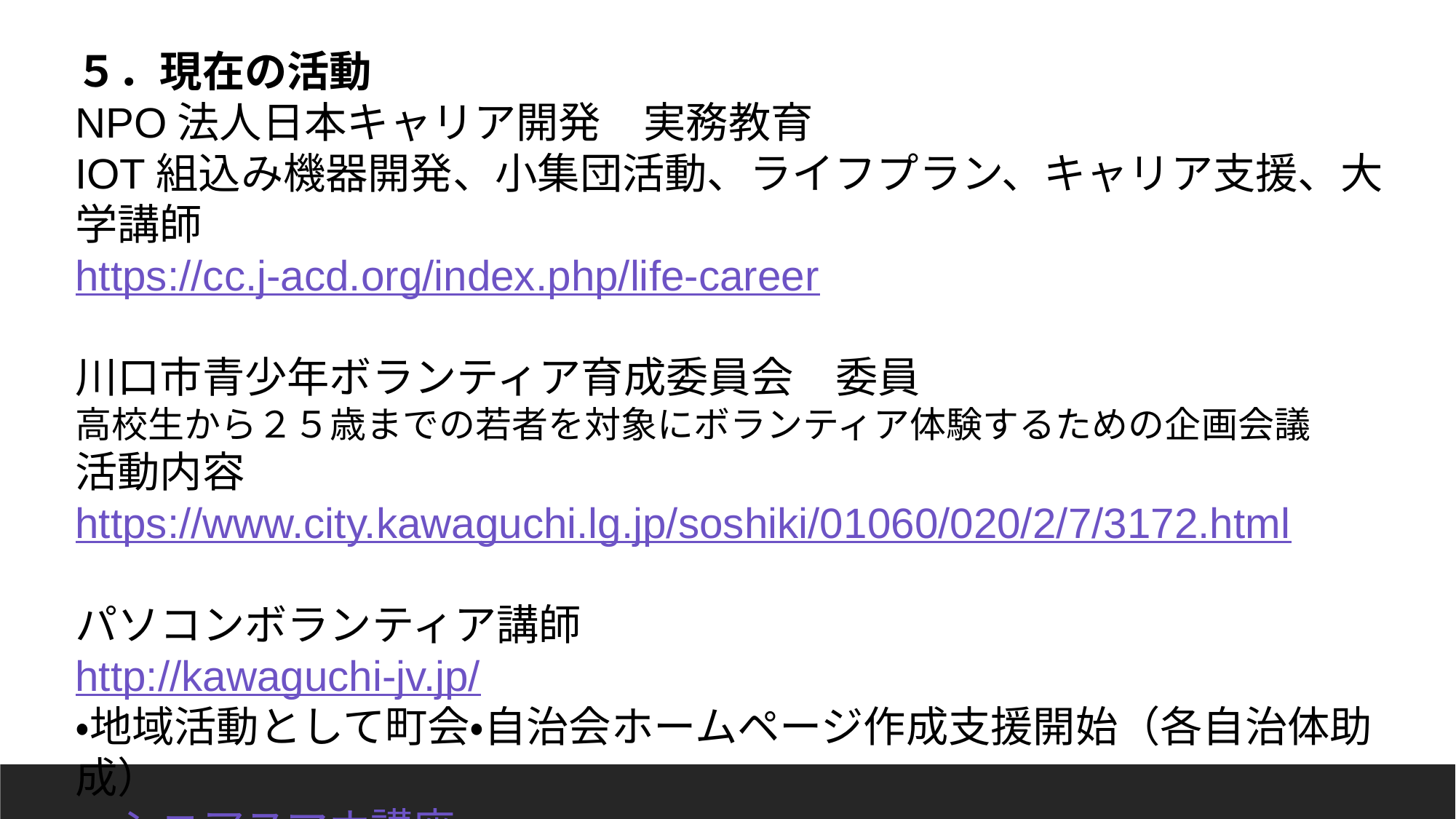

５．現在の活動
NPO法人日本キャリア開発　実務教育
IOT組込み機器開発、小集団活動、ライフプラン、キャリア支援、大学講師
https://cc.j-acd.org/index.php/life-career

川口市青少年ボランティア育成委員会　委員
高校生から２５歳までの若者を対象にボランティア体験するための企画会議
活動内容　　https://www.city.kawaguchi.lg.jp/soshiki/01060/020/2/7/3172.html

パソコンボランティア講師
http://kawaguchi-jv.jp/
・地域活動として町会・自治会ホームページ作成支援開始（各自治体助成）
・シニアスマホ講座